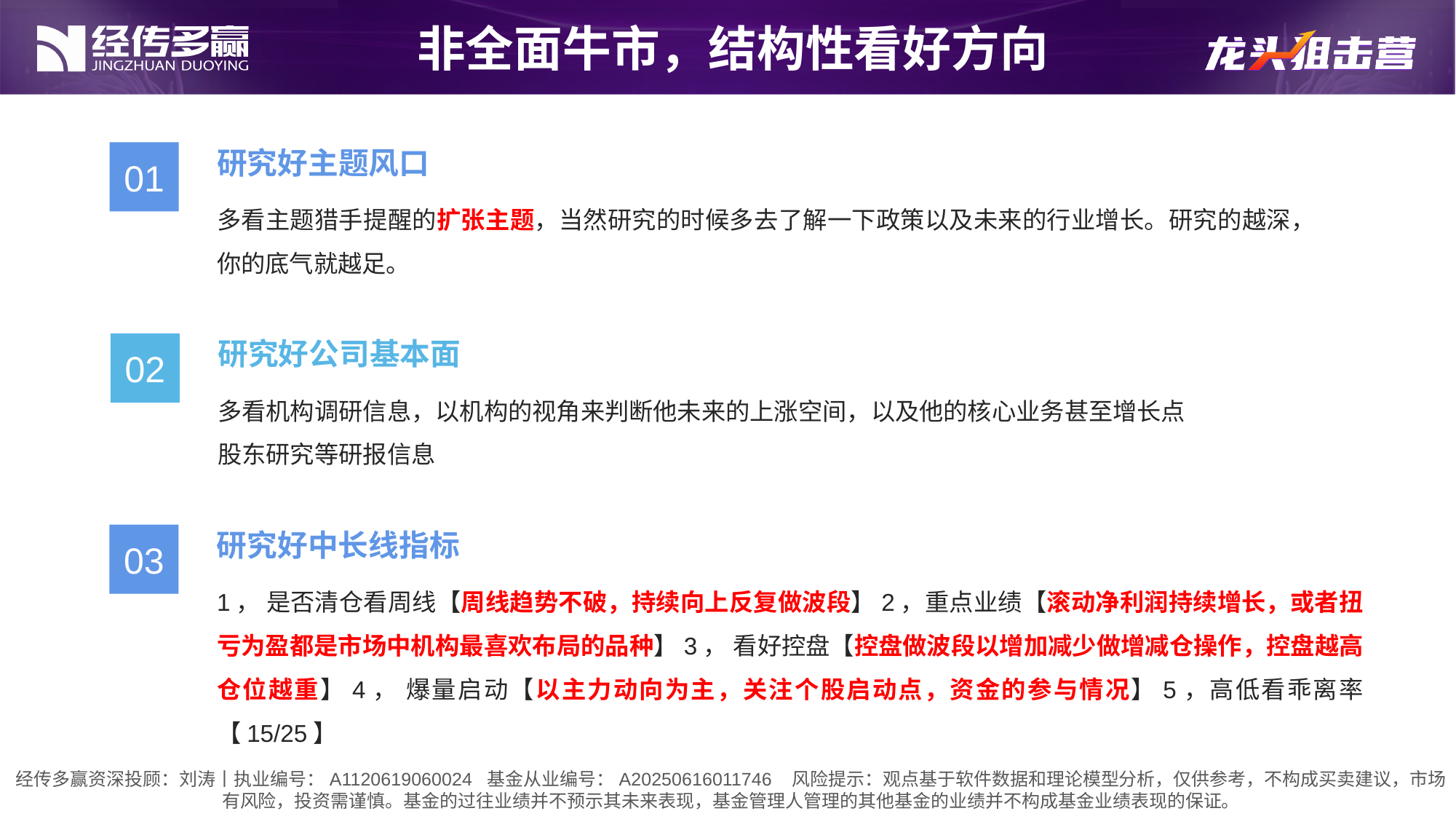

非全面牛市，结构性看好方向
研究好主题风口
01
多看主题猎手提醒的扩张主题，当然研究的时候多去了解一下政策以及未来的行业增长。研究的越深，你的底气就越足。
研究好公司基本面
02
多看机构调研信息，以机构的视角来判断他未来的上涨空间，以及他的核心业务甚至增长点
股东研究等研报信息
研究好中长线指标
03
1， 是否清仓看周线【周线趋势不破，持续向上反复做波段】2，重点业绩【滚动净利润持续增长，或者扭亏为盈都是市场中机构最喜欢布局的品种】3， 看好控盘【控盘做波段以增加减少做增减仓操作，控盘越高仓位越重】4， 爆量启动【以主力动向为主，关注个股启动点，资金的参与情况】5，高低看乖离率【15/25】